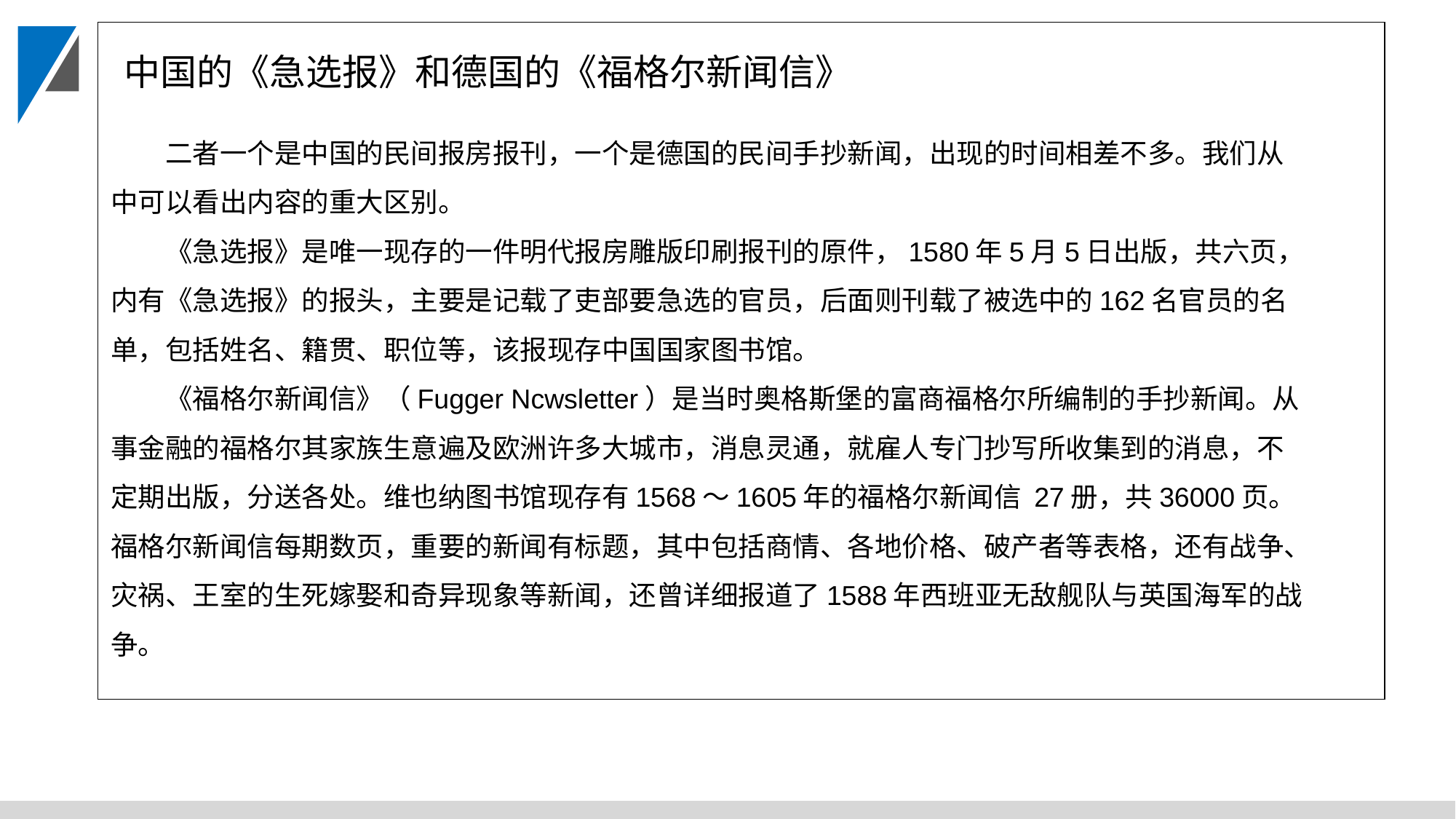

中国的《急选报》和德国的《福格尔新闻信》
二者一个是中国的民间报房报刊，一个是德国的民间手抄新闻，出现的时间相差不多。我们从中可以看出内容的重大区别。
《急选报》是唯一现存的一件明代报房雕版印刷报刊的原件，1580年5月5日出版，共六页，内有《急选报》的报头，主要是记载了吏部要急选的官员，后面则刊载了被选中的162名官员的名单，包括姓名、籍贯、职位等，该报现存中国国家图书馆。
《福格尔新闻信》（Fugger Ncwsletter）是当时奥格斯堡的富商福格尔所编制的手抄新闻。从事金融的福格尔其家族生意遍及欧洲许多大城市，消息灵通，就雇人专门抄写所收集到的消息，不定期出版，分送各处。维也纳图书馆现存有1568～1605年的福格尔新闻信 27册，共36000页。福格尔新闻信每期数页，重要的新闻有标题，其中包括商情、各地价格、破产者等表格，还有战争、灾祸、王室的生死嫁娶和奇异现象等新闻，还曾详细报道了1588年西班亚无敌舰队与英国海军的战争。